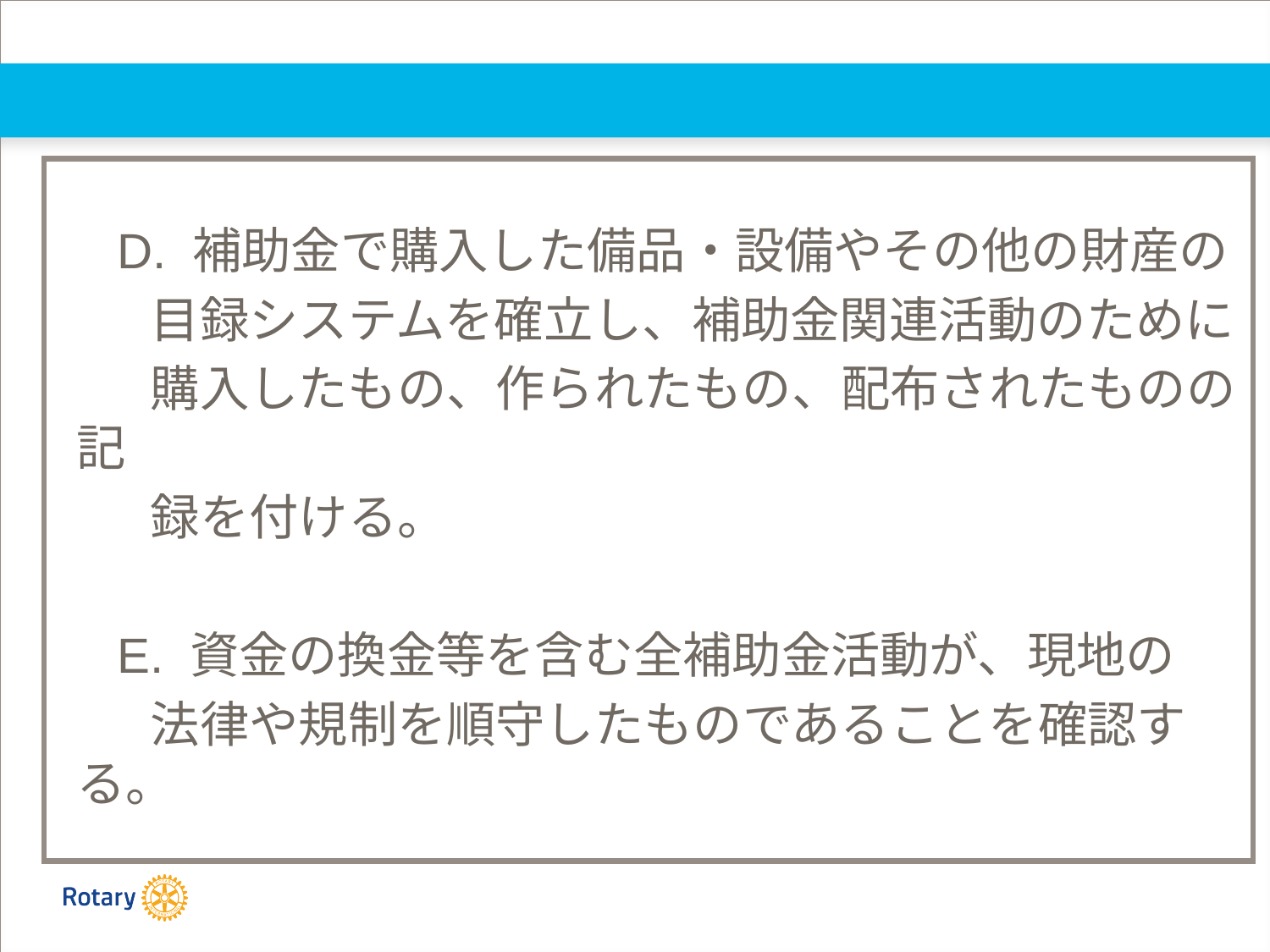

D. 補助金で購入した備品・設備やその他の財産の
   　目録システムを確立し、補助金関連活動のために
  　 購入したもの、作られたもの、配布されたものの記
   　録を付ける。

　E. 資金の換金等を含む全補助金活動が、現地の
   　法律や規制を順守したものであることを確認する。